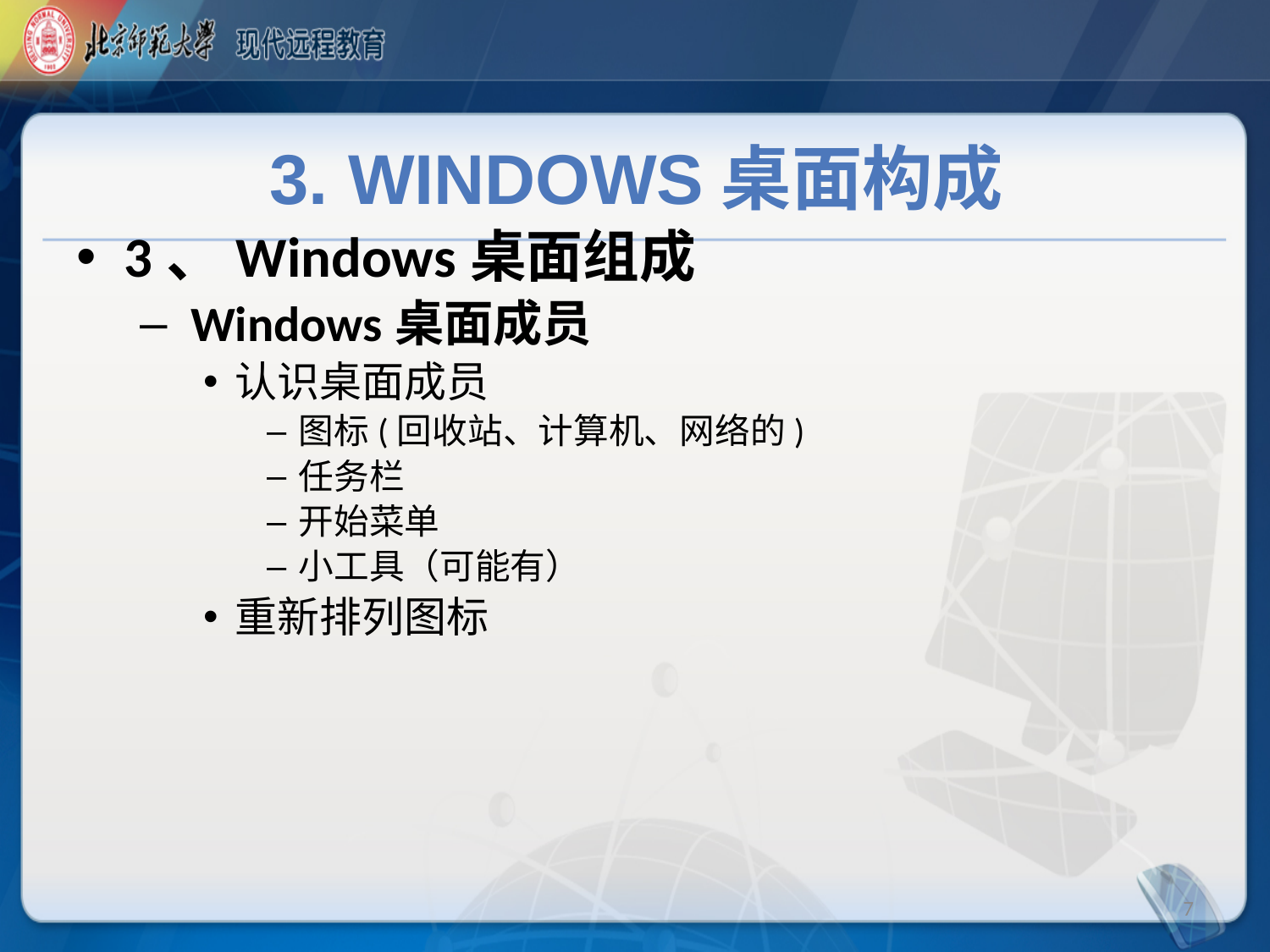

# 3. Windows桌面构成
3、Windows桌面组成
 Windows桌面成员
认识桌面成员
图标(回收站、计算机、网络的)
任务栏
开始菜单
小工具（可能有）
重新排列图标
7